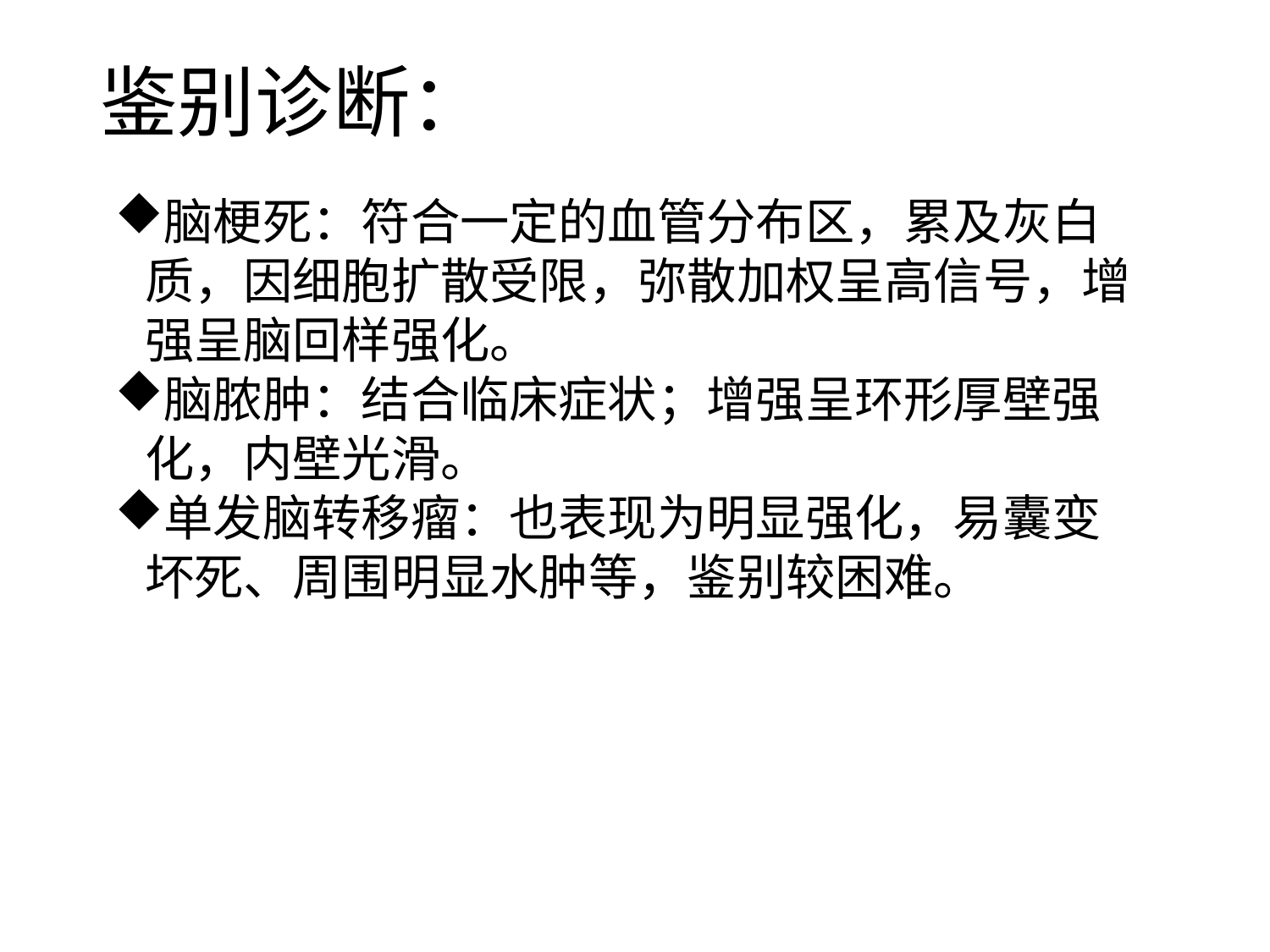

# 鉴别诊断：
脑梗死：符合一定的血管分布区，累及灰白质，因细胞扩散受限，弥散加权呈高信号，增强呈脑回样强化。
脑脓肿：结合临床症状；增强呈环形厚壁强化，内壁光滑。
单发脑转移瘤：也表现为明显强化，易囊变坏死、周围明显水肿等，鉴别较困难。